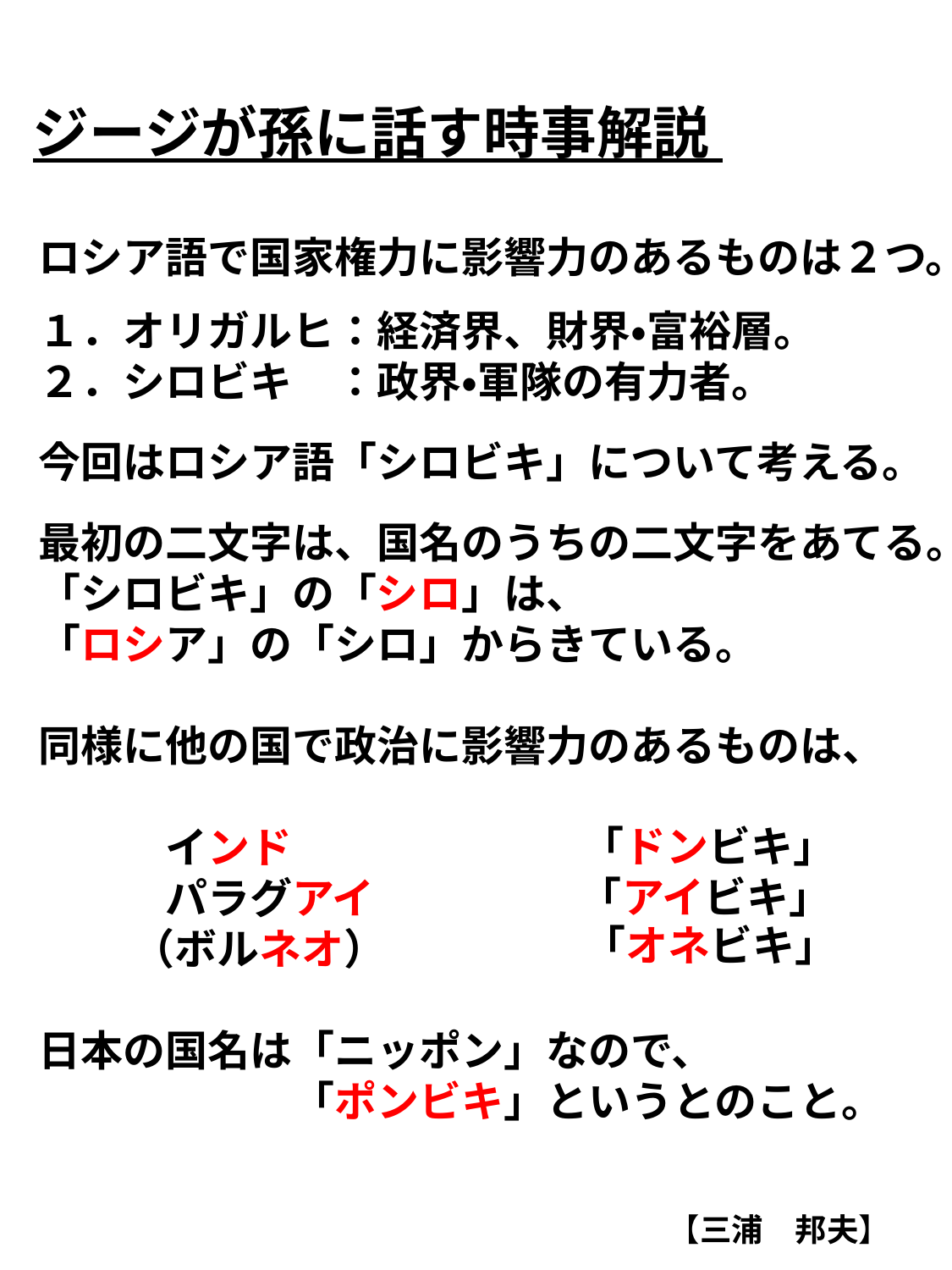

ジージが孫に話す時事解説
ロシア語で国家権力に影響力のあるものは２つ。

１．オリガルヒ：経済界、財界・富裕層。
２．シロビキ　：政界・軍隊の有力者。

今回はロシア語「シロビキ」について考える。

最初の二文字は、国名のうちの二文字をあてる。
「シロビキ」の「シロ」は、
「ロシア」の「シロ」からきている。

同様に他の国で政治に影響力のあるものは、

　　　インド
　　　パラグアイ
　　 （ボルネオ）

日本の国名は「ニッポン」なので、
　　　　　　「ポンビキ」というとのこと。

「ドンビキ」
「アイビキ」
「オネビキ」
【三浦　邦夫】